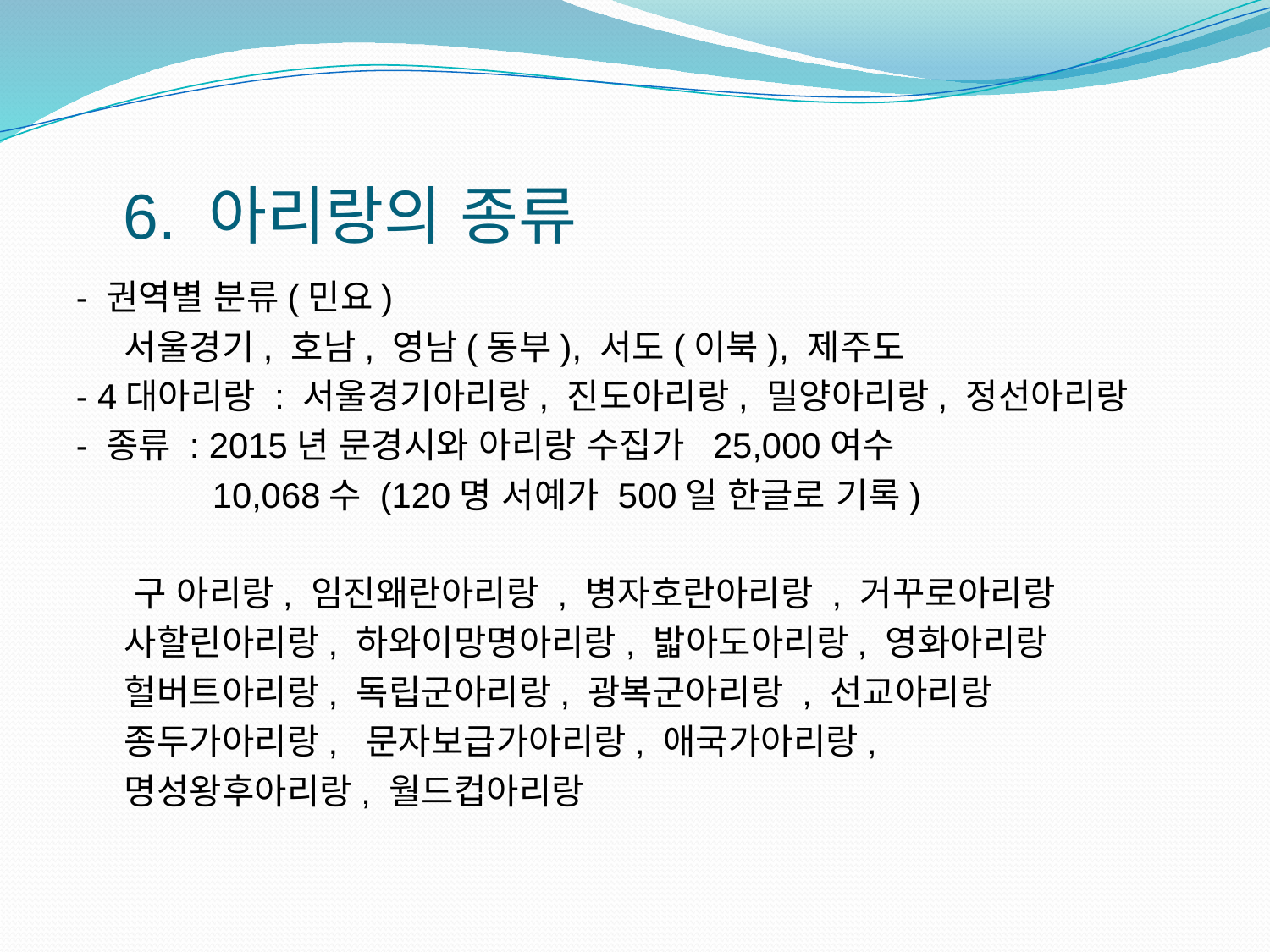

# 6. 아리랑의 종류
- 권역별 분류(민요)
    서울경기, 호남, 영남(동부), 서도(이북), 제주도
- 4대아리랑 : 서울경기아리랑, 진도아리랑, 밀양아리랑, 정선아리랑
- 종류 : 2015년 문경시와 아리랑 수집가  25,000여수
              10,068수 (120명 서예가 500일 한글로 기록)

     구 아리랑, 임진왜란아리랑 , 병자호란아리랑 , 거꾸로아리랑
    사할린아리랑, 하와이망명아리랑, 밟아도아리랑, 영화아리랑
    헐버트아리랑, 독립군아리랑, 광복군아리랑 , 선교아리랑
    종두가아리랑,  문자보급가아리랑, 애국가아리랑,
    명성왕후아리랑, 월드컵아리랑